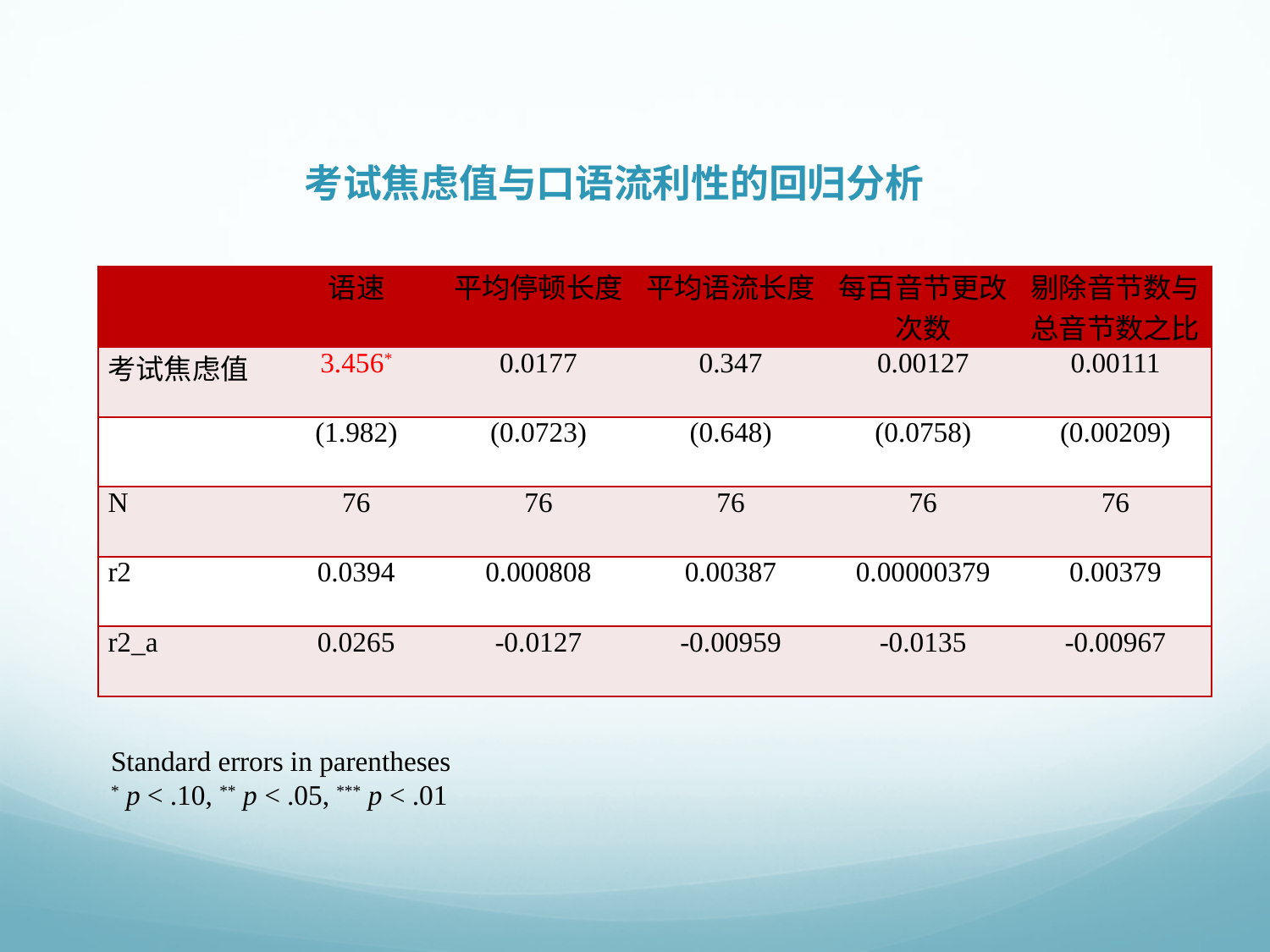

# 考试焦虑值与口语流利性的回归分析
|  | 语速 | 平均停顿长度 | 平均语流长度 | 每百音节更改次数 | 剔除音节数与总音节数之比 |
| --- | --- | --- | --- | --- | --- |
| 考试焦虑值 | 3.456\* | 0.0177 | 0.347 | 0.00127 | 0.00111 |
|  | (1.982) | (0.0723) | (0.648) | (0.0758) | (0.00209) |
| N | 76 | 76 | 76 | 76 | 76 |
| r2 | 0.0394 | 0.000808 | 0.00387 | 0.00000379 | 0.00379 |
| r2\_a | 0.0265 | -0.0127 | -0.00959 | -0.0135 | -0.00967 |
Standard errors in parentheses
* p < .10, ** p < .05, *** p < .01